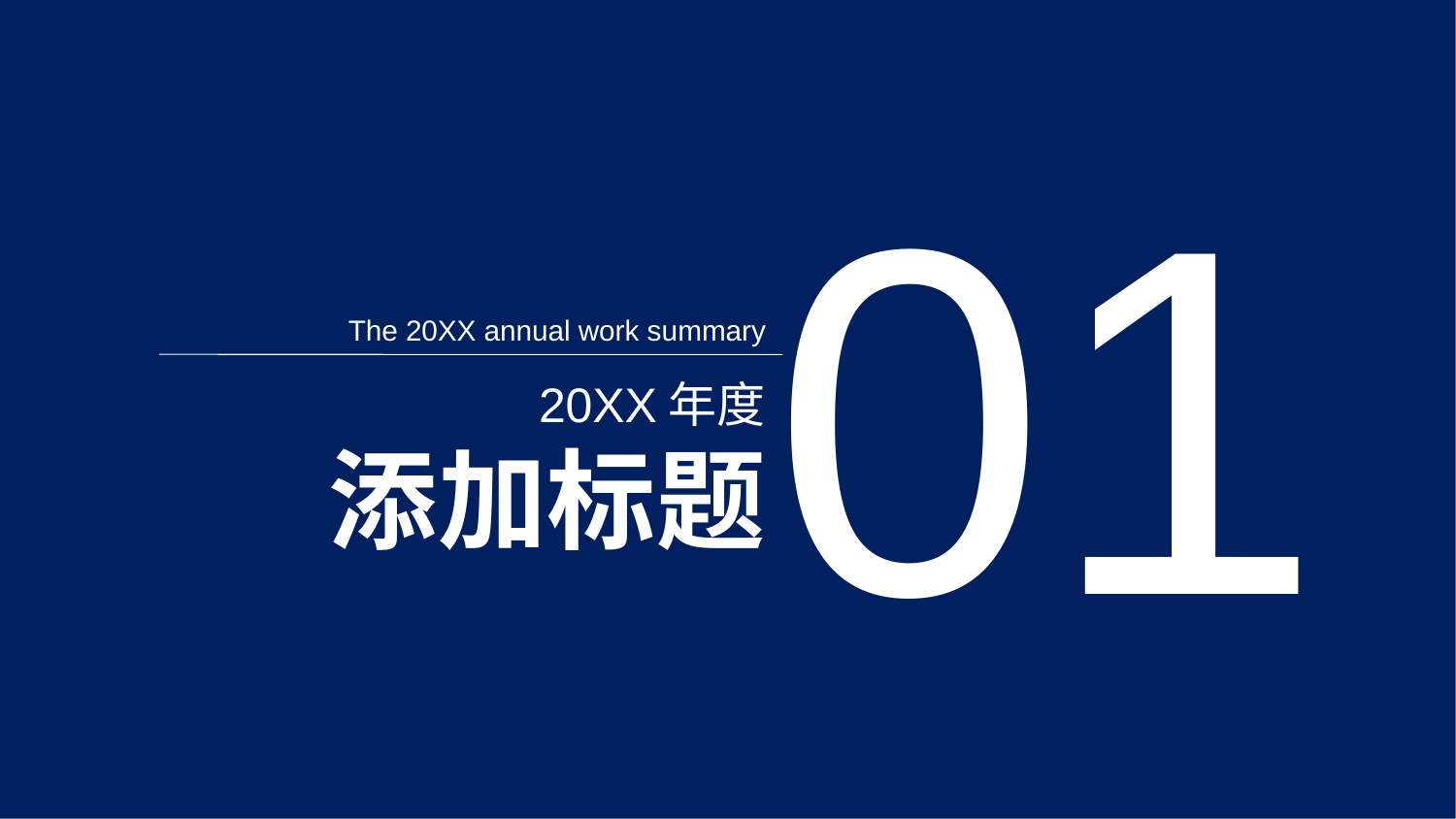

01
The 20XX annual work summary

20XX年度
添加标题